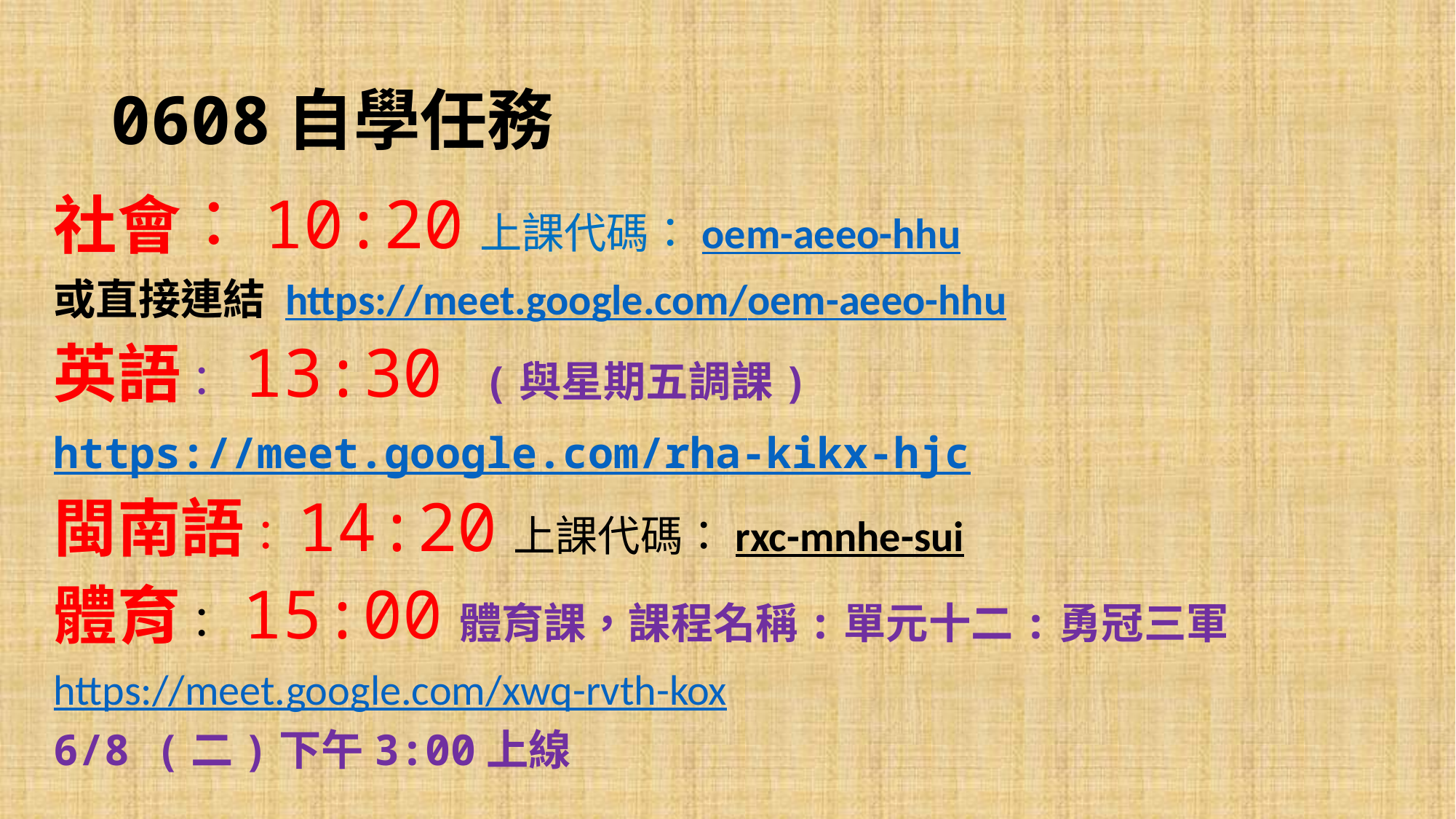

# 0608自學任務
社會：10:20上課代碼：oem-aeeo-hhu
或直接連結 https://meet.google.com/oem-aeeo-hhu
英語： 13:30 (與星期五調課)
https://meet.google.com/rha-kikx-hjc
閩南語：14:20上課代碼：rxc-mnhe-sui
體育： 15:00體育課，課程名稱:單元十二:勇冠三軍
https://meet.google.com/xwq-rvth-kox
6/8 (二)下午3:00上線